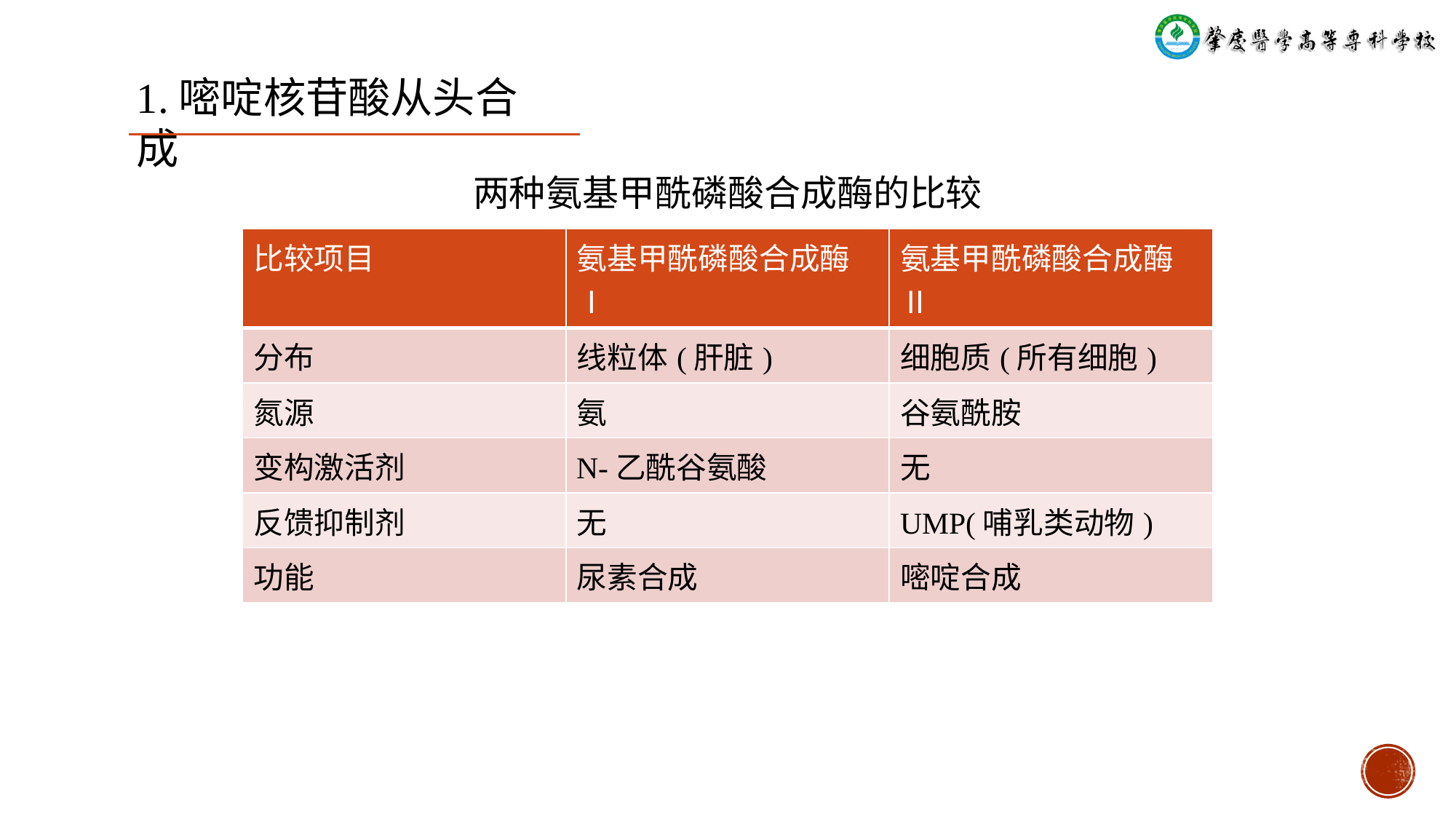

1.嘧啶核苷酸从头合成
两种氨基甲酰磷酸合成酶的比较
| 比较项目 | 氨基甲酰磷酸合成酶Ⅰ | 氨基甲酰磷酸合成酶Ⅱ |
| --- | --- | --- |
| 分布 | 线粒体(肝脏) | 细胞质(所有细胞) |
| 氮源 | 氨 | 谷氨酰胺 |
| 变构激活剂 | N-乙酰谷氨酸 | 无 |
| 反馈抑制剂 | 无 | UMP(哺乳类动物) |
| 功能 | 尿素合成 | 嘧啶合成 |